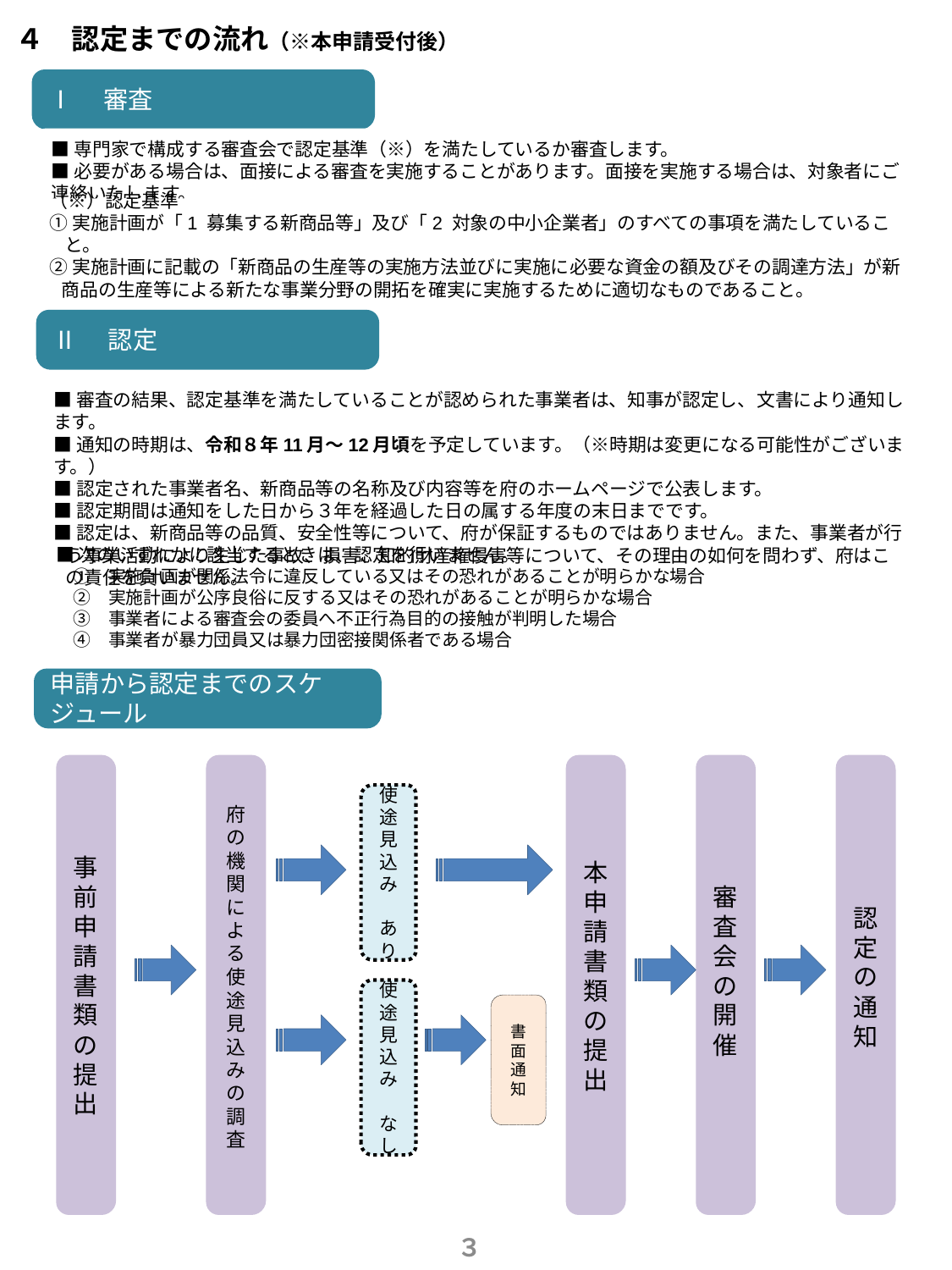

４　認定までの流れ（※本申請受付後）
Ⅰ　審査
■専門家で構成する審査会で認定基準（※）を満たしているか審査します。
■必要がある場合は、面接による審査を実施することがあります。面接を実施する場合は、対象者にご連絡いたします。
（※）認定基準
①実施計画が「1 募集する新商品等」及び「2 対象の中小企業者」のすべての事項を満たしていること。
②実施計画に記載の「新商品の生産等の実施方法並びに実施に必要な資金の額及びその調達方法」が新商品の生産等による新たな事業分野の開拓を確実に実施するために適切なものであること。
Ⅱ　認定
■審査の結果、認定基準を満たしていることが認められた事業者は、知事が認定し、文書により通知します。
■通知の時期は、令和８年11月～12月頃を予定しています。（※時期は変更になる可能性がございます。）
■認定された事業者名、新商品等の名称及び内容等を府のホームページで公表します。
■認定期間は通知をした日から３年を経過した日の属する年度の末日までです。
■認定は、新商品等の品質、安全性等について、府が保証するものではありません。また、事業者が行う事業活動により生じた事故、損害、知的財産権侵害等について、その理由の如何を問わず、府はこの責任を負いません。
■次のいずれかに該当するときは、認定を行いません。
　①　実施計画が関係法令に違反している又はその恐れがあることが明らかな場合
　②　実施計画が公序良俗に反する又はその恐れがあることが明らかな場合
　③　事業者による審査会の委員へ不正行為目的の接触が判明した場合
　④　事業者が暴力団員又は暴力団密接関係者である場合
申請から認定までのスケジュール

使途見込
み

あり

事前申請書類の提出
府
の
機
関
に
よ
る
使
途
見
込
み
の
調
査

本申請書類
の
提出

審査会
の
開催

書
面
通
知
使途見込
み

なし
認定
の
通知

３